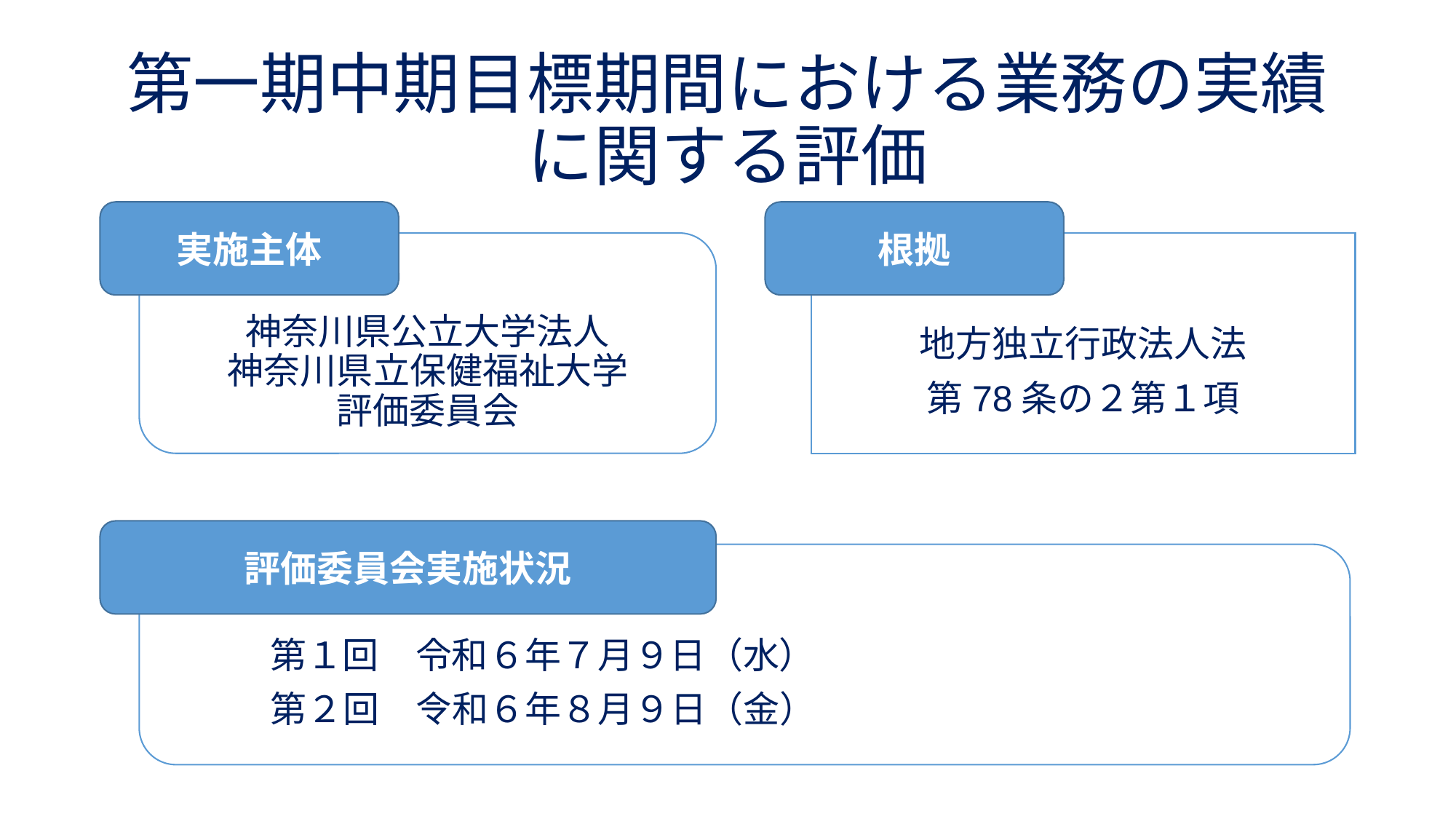

# 第一期中期目標期間における業務の実績に関する評価
実施主体
根拠

神奈川県公立大学法人
神奈川県立保健福祉大学
評価委員会

地方独立行政法人法
第78条の２第１項
評価委員会実施状況

　　　第１回　令和６年７月９日（水）
　　　第２回　令和６年８月９日（金）